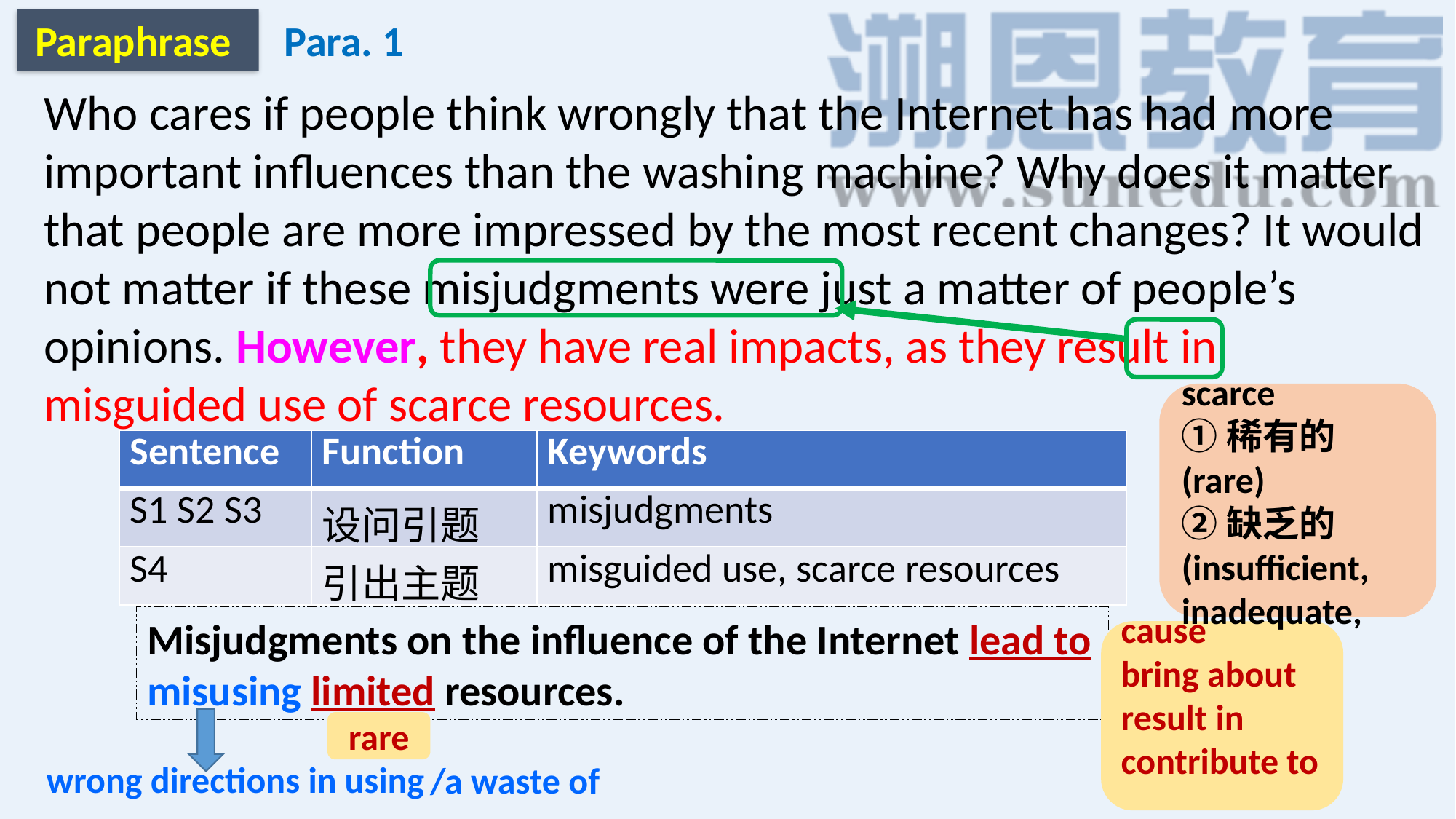

Paraphrase
Para. 1
Who cares if people think wrongly that the Internet has had more important influences than the washing machine? Why does it matter that people are more impressed by the most recent changes? It would not matter if these misjudgments were just a matter of people’s opinions. However, they have real impacts, as they result in misguided use of scarce resources.

scarce
①稀有的(rare)
②缺乏的(insufficient, inadequate,
| Sentence | Function | Keywords |
| --- | --- | --- |
| S1 S2 S3 | 设问引题 | misjudgments |
| S4 | 引出主题 | misguided use, scarce resources |
Misjudgments on the influence of the Internet lead to
misusing limited resources.
cause
bring about
result in
contribute to

rare
wrong directions in using
/a waste of